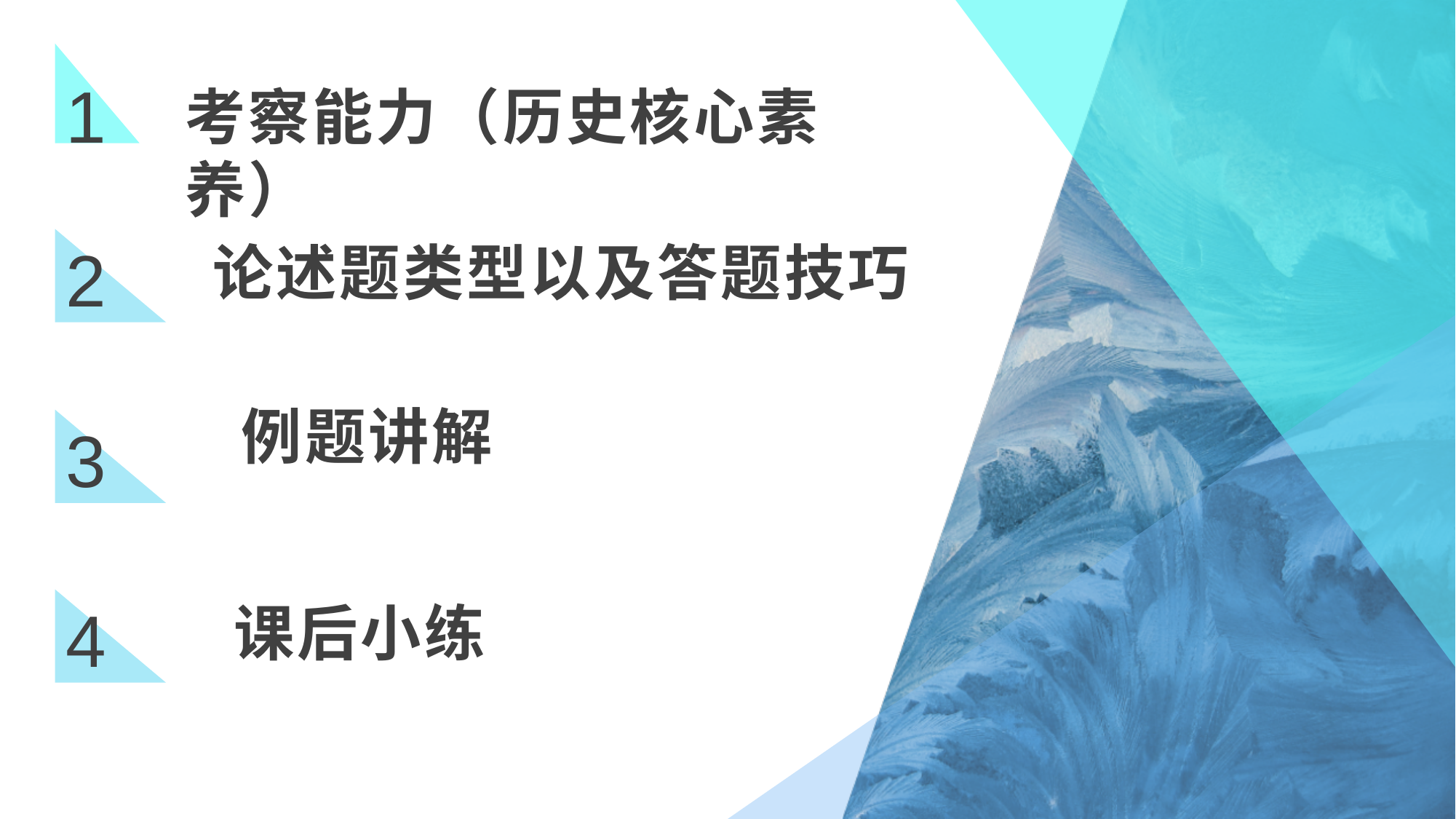

1
考察能力（历史核心素养）

2
论述题类型以及答题技巧
例题讲解

3
课后小练

4